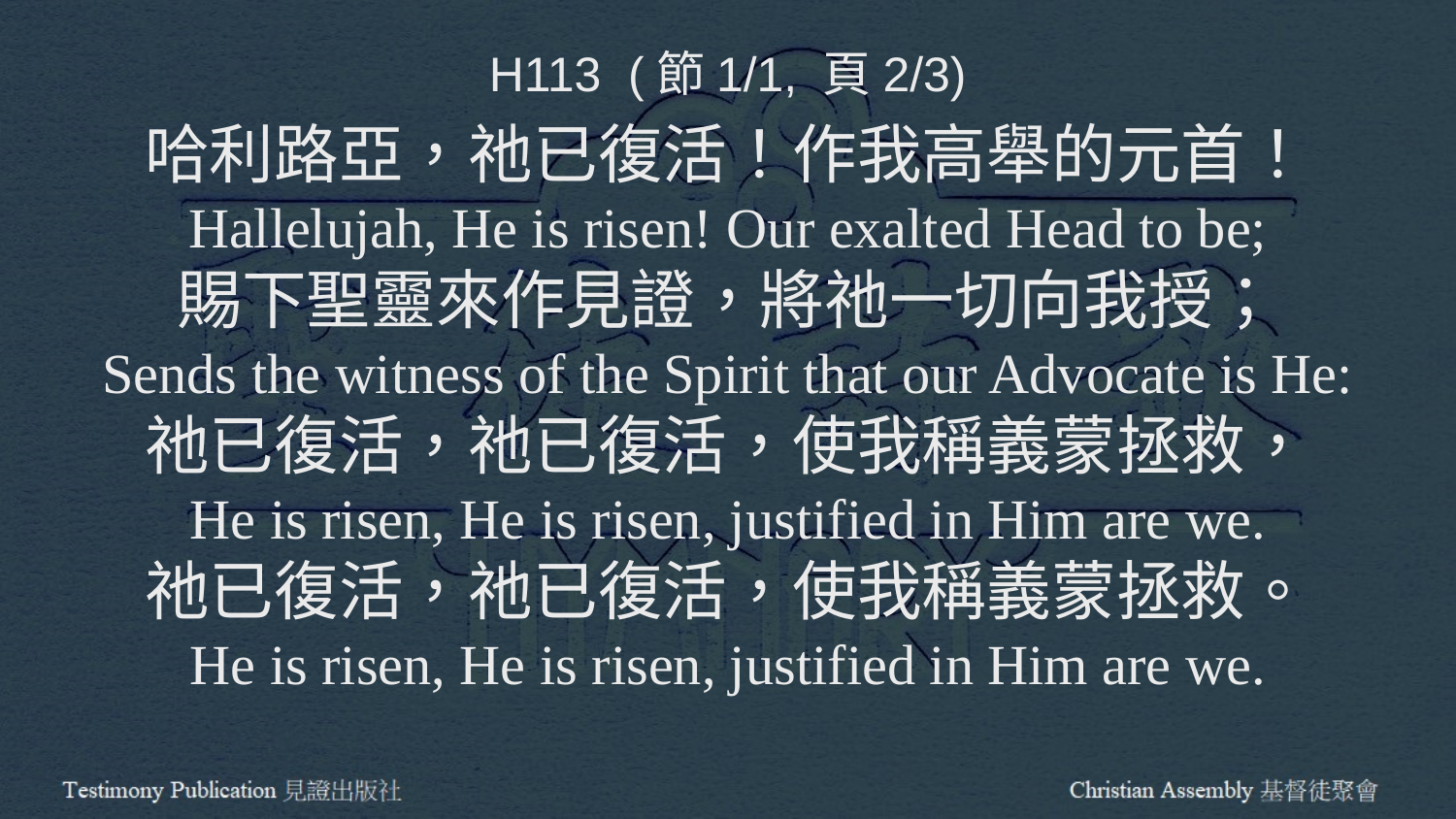

H113  (節1/1, 頁2/3)
哈利路亞，祂已復活！作我高舉的元首！
Hallelujah, He is risen! Our exalted Head to be;
賜下聖靈來作見證，將祂一切向我授；
Sends the witness of the Spirit that our Advocate is He:
祂已復活，祂已復活，使我稱義蒙拯救，
He is risen, He is risen, justified in Him are we.
祂已復活，祂已復活，使我稱義蒙拯救。
He is risen, He is risen, justified in Him are we.